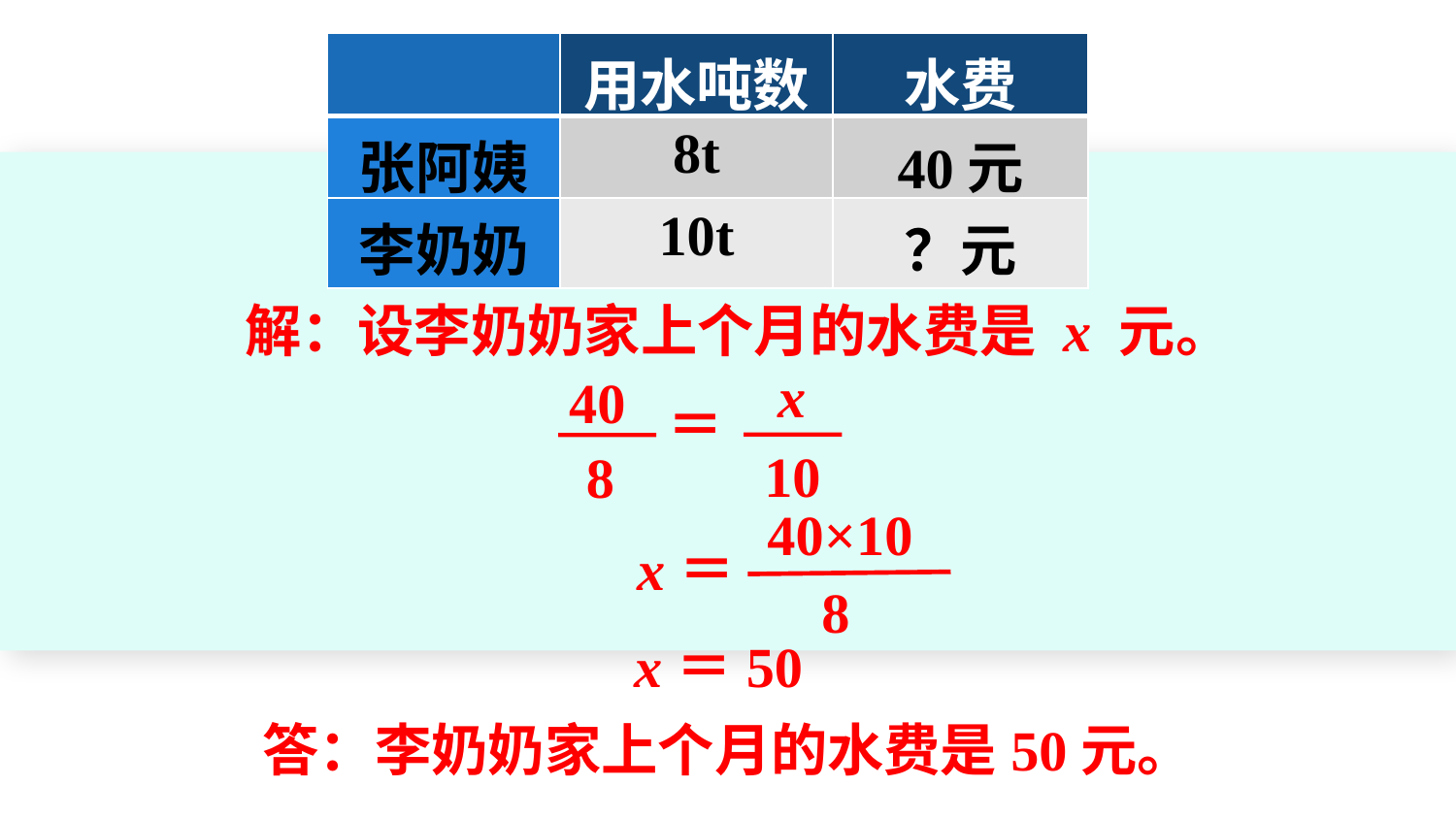

|  | 用水吨数 | 水费 |
| --- | --- | --- |
| 张阿姨 | 8t | 40元 |
| 李奶奶 | 10t | ？元 |
解：设李奶奶家上个月的水费是 x 元。
x
10

40
8

＝
40×10
8
x＝
x＝50
答：李奶奶家上个月的水费是50元。